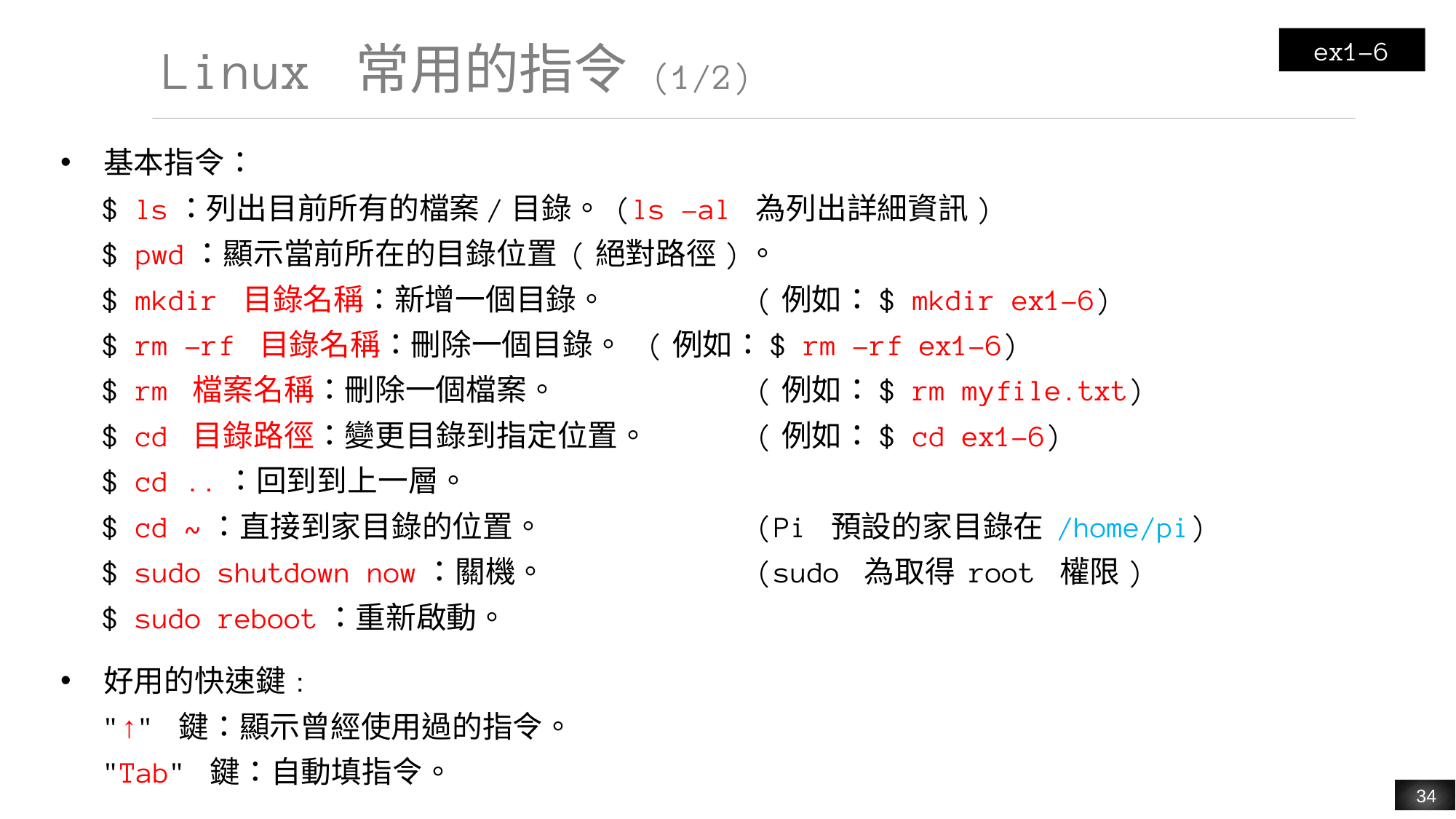

ex1-6
# Linux 常用的指令 (1/2)
基本指令：
$ ls：列出目前所有的檔案/目錄。 (ls –al 為列出詳細資訊)
$ pwd：顯示當前所在的目錄位置 (絕對路徑)。
$ mkdir 目錄名稱：新增一個目錄。		(例如：$ mkdir ex1-6)
$ rm -rf 目錄名稱：刪除一個目錄。	(例如：$ rm -rf ex1-6)
$ rm 檔案名稱：刪除一個檔案。		(例如：$ rm myfile.txt)
$ cd 目錄路徑：變更目錄到指定位置。	(例如：$ cd ex1-6)
$ cd ..：回到到上一層。
$ cd ~：直接到家目錄的位置。		(Pi 預設的家目錄在 /home/pi)
$ sudo shutdown now：關機。		(sudo 為取得 root 權限)
$ sudo reboot：重新啟動。
好用的快速鍵:
"↑" 鍵：顯示曾經使用過的指令。
"Tab" 鍵：自動填指令。